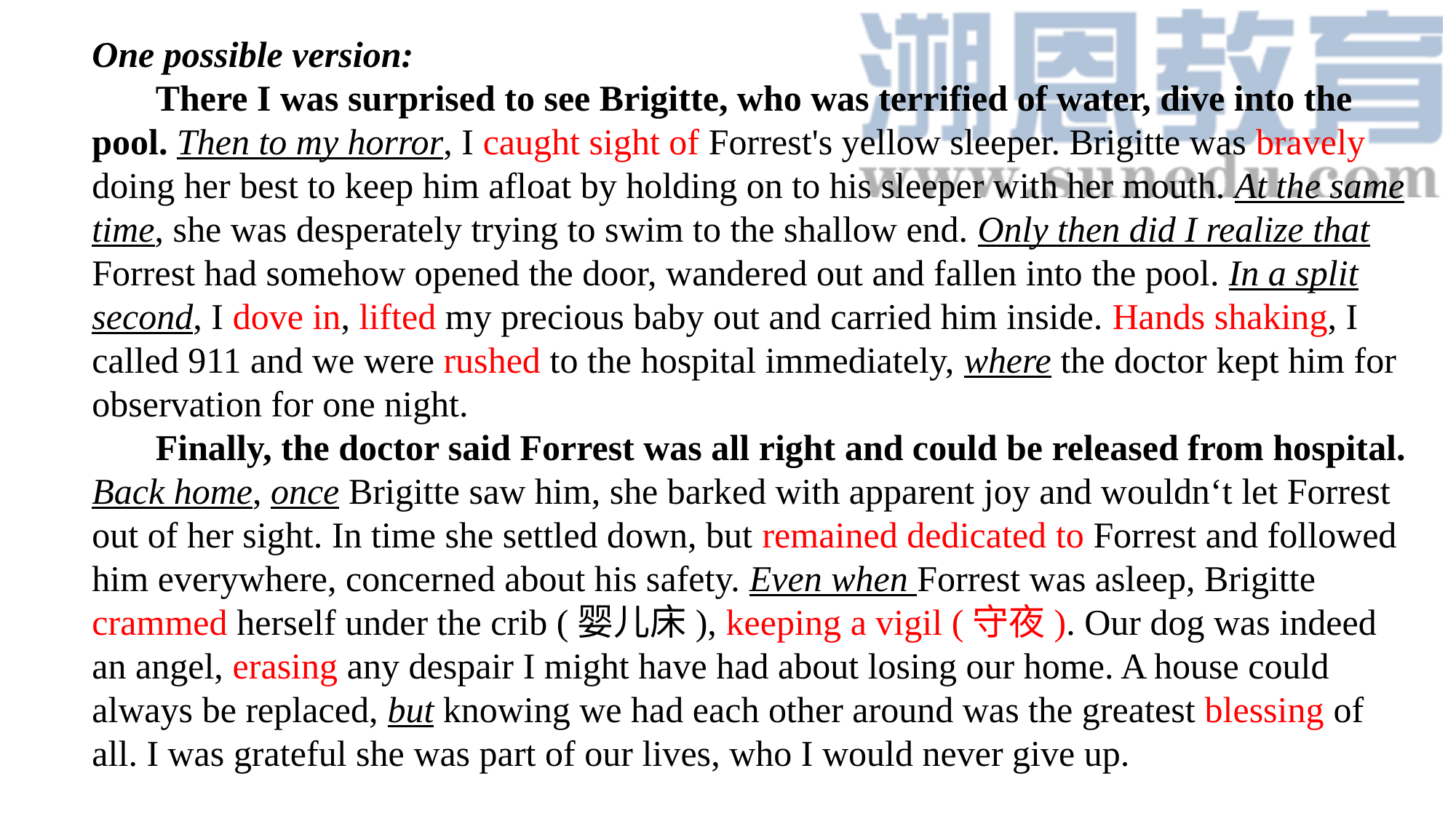

One possible version:
       There I was surprised to see Brigitte, who was terrified of water, dive into the pool. Then to my horror, I caught sight of Forrest's yellow sleeper. Brigitte was bravely doing her best to keep him afloat by holding on to his sleeper with her mouth. At the same time, she was desperately trying to swim to the shallow end. Only then did I realize that Forrest had somehow opened the door, wandered out and fallen into the pool. In a split second, I dove in, lifted my precious baby out and carried him inside. Hands shaking, I called 911 and we were rushed to the hospital immediately, where the doctor kept him for observation for one night.
       Finally, the doctor said Forrest was all right and could be released from hospital. Back home, once Brigitte saw him, she barked with apparent joy and wouldn‘t let Forrest out of her sight. In time she settled down, but remained dedicated to Forrest and followed him everywhere, concerned about his safety. Even when Forrest was asleep, Brigitte crammed herself under the crib (婴儿床), keeping a vigil (守夜). Our dog was indeed an angel, erasing any despair I might have had about losing our home. A house could always be replaced, but knowing we had each other around was the greatest blessing of all. I was grateful she was part of our lives, who I would never give up.